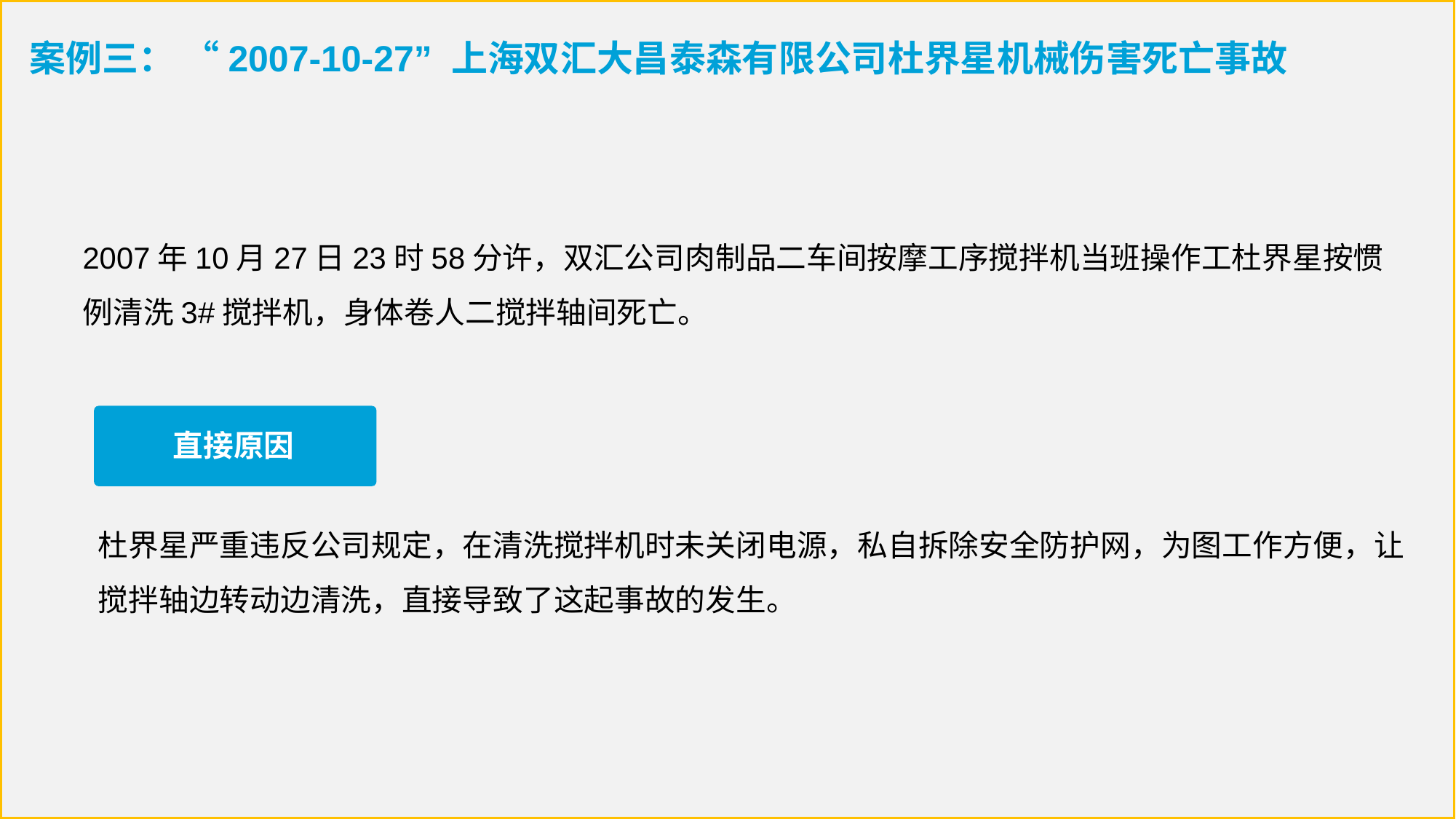

案例三： “2007-10-27” 上海双汇大昌泰森有限公司杜界星机械伤害死亡事故
2007年10月27日23时58分许，双汇公司肉制品二车间按摩工序搅拌机当班操作工杜界星按惯例清洗3#搅拌机，身体卷人二搅拌轴间死亡。

直接原因
杜界星严重违反公司规定，在清洗搅拌机时未关闭电源，私自拆除安全防护网，为图工作方便，让搅拌轴边转动边清洗，直接导致了这起事故的发生。